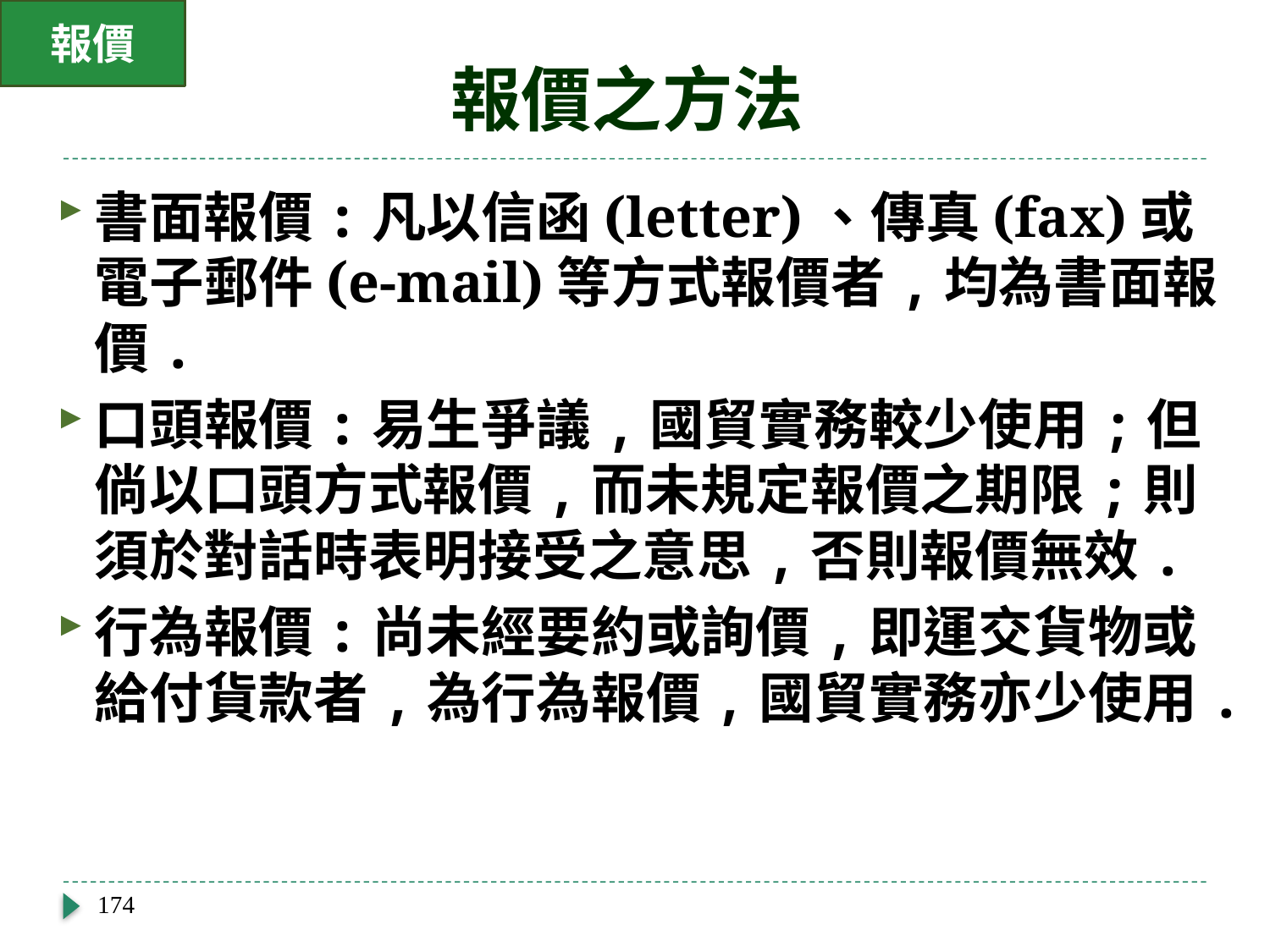

報價
# 報價之方法
書面報價:凡以信函(letter)、傳真(fax)或電子郵件(e-mail)等方式報價者,均為書面報價.
口頭報價:易生爭議,國貿實務較少使用;但倘以口頭方式報價,而未規定報價之期限;則須於對話時表明接受之意思,否則報價無效.
行為報價:尚未經要約或詢價,即運交貨物或給付貨款者,為行為報價,國貿實務亦少使用.
174